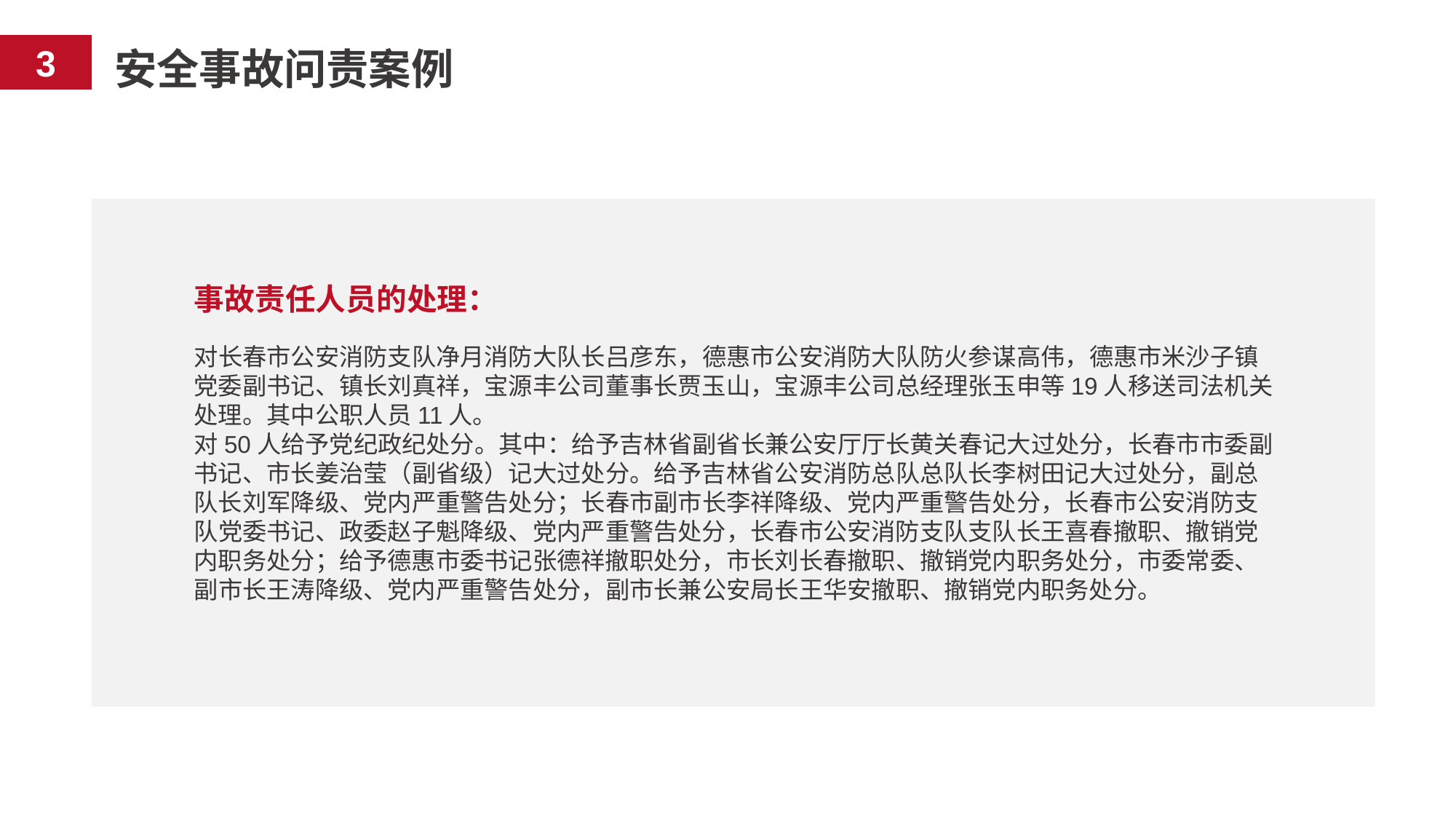

3
安全事故问责案例

事故责任人员的处理：
对长春市公安消防支队净月消防大队长吕彦东，德惠市公安消防大队防火参谋高伟，德惠市米沙子镇党委副书记、镇长刘真祥，宝源丰公司董事长贾玉山，宝源丰公司总经理张玉申等19人移送司法机关处理。其中公职人员11人。
对50人给予党纪政纪处分。其中：给予吉林省副省长兼公安厅厅长黄关春记大过处分，长春市市委副书记、市长姜治莹（副省级）记大过处分。给予吉林省公安消防总队总队长李树田记大过处分，副总队长刘军降级、党内严重警告处分；长春市副市长李祥降级、党内严重警告处分，长春市公安消防支队党委书记、政委赵子魁降级、党内严重警告处分，长春市公安消防支队支队长王喜春撤职、撤销党内职务处分；给予德惠市委书记张德祥撤职处分，市长刘长春撤职、撤销党内职务处分，市委常委、副市长王涛降级、党内严重警告处分，副市长兼公安局长王华安撤职、撤销党内职务处分。